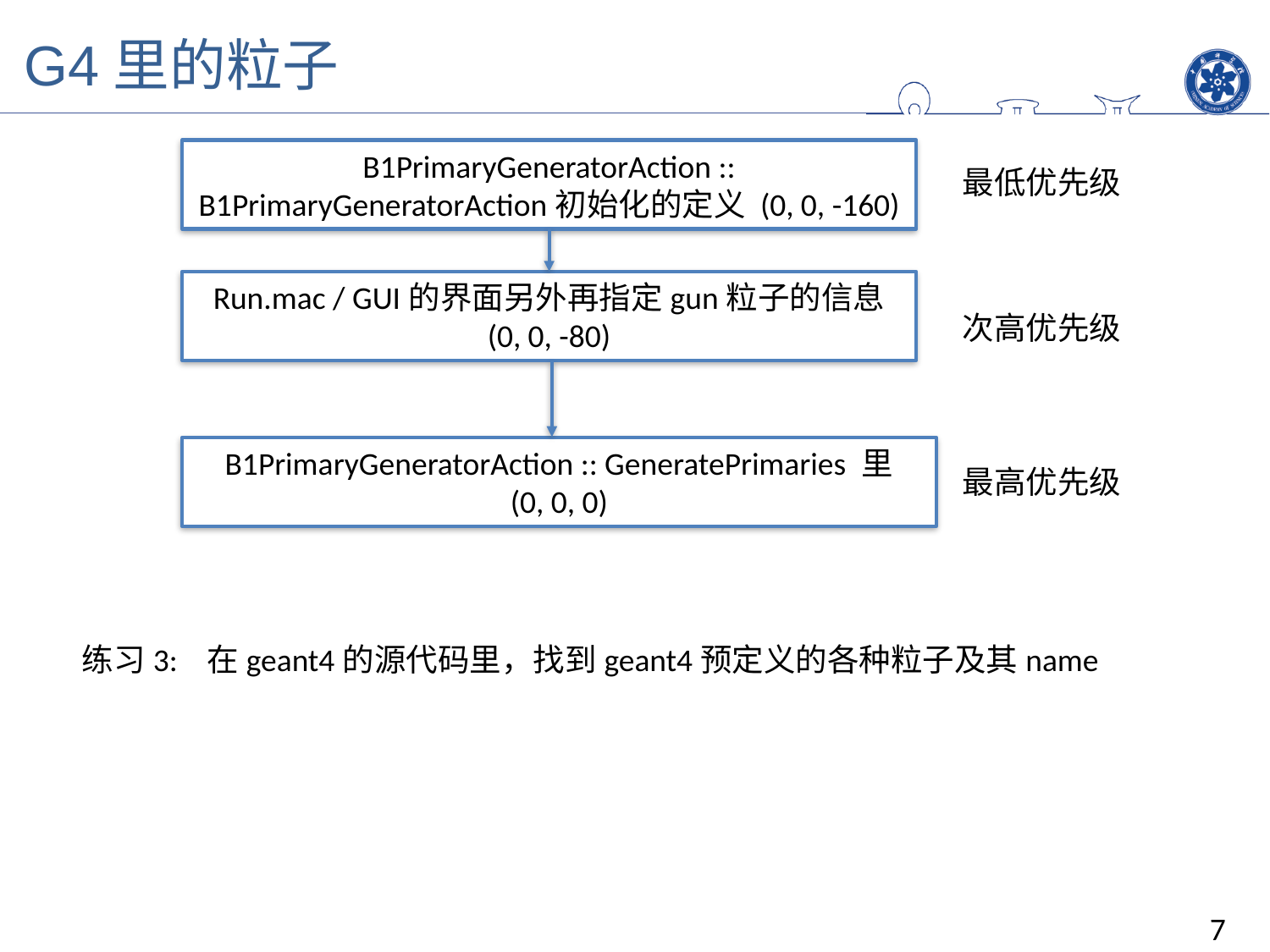

G4里的粒子
B1PrimaryGeneratorAction :: B1PrimaryGeneratorAction初始化的定义 (0, 0, -160)
最低优先级
Run.mac / GUI的界面另外再指定gun粒子的信息
(0, 0, -80)
次高优先级
B1PrimaryGeneratorAction :: GeneratePrimaries 里
(0, 0, 0)
最高优先级
练习3:   在geant4的源代码里，找到geant4预定义的各种粒子及其name
7